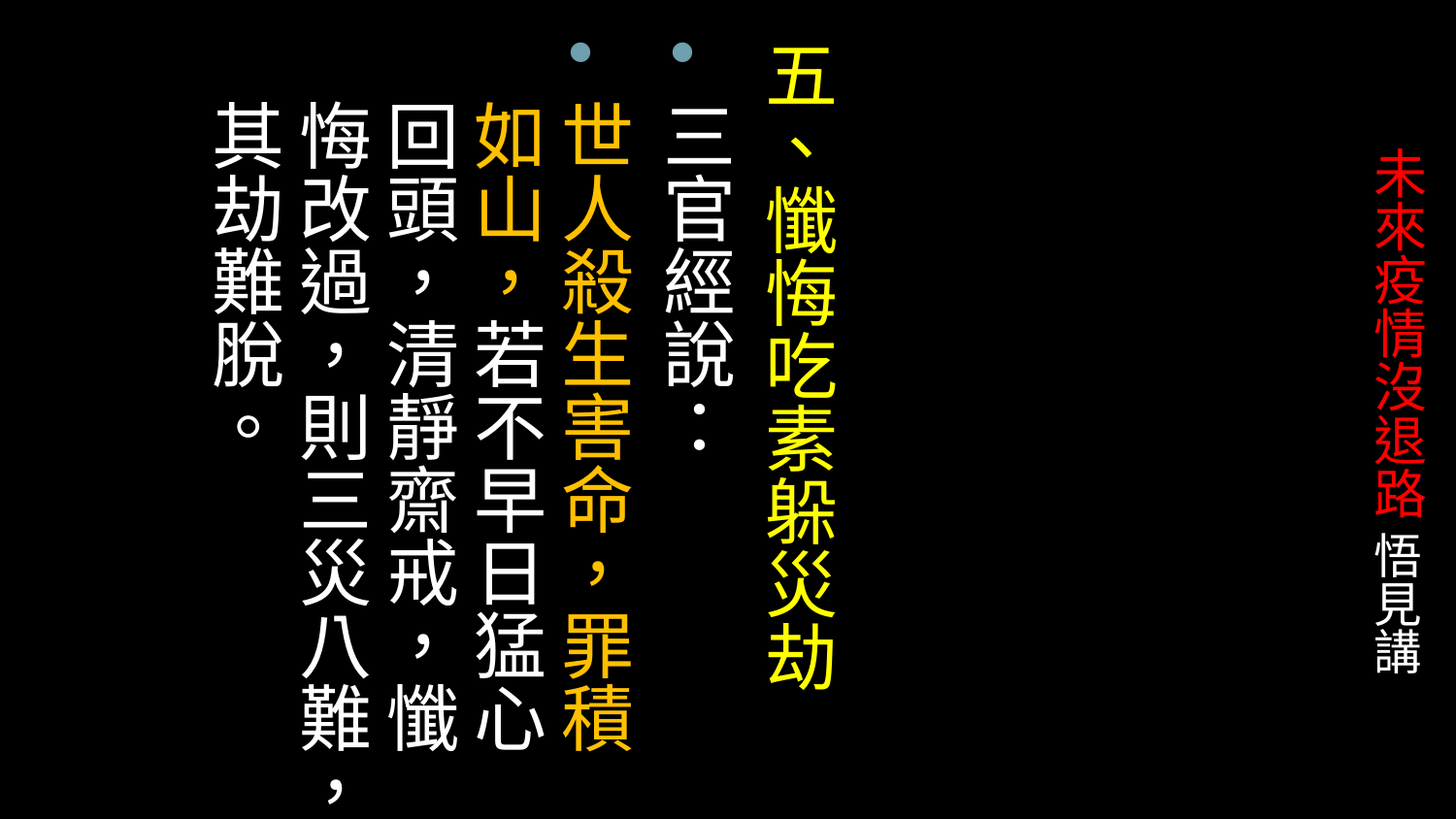

五、懺悔吃素躲災劫
三官經說：
世人殺生害命，罪積如山，若不早日猛心回頭，清靜齋戒，懺悔改過，則三災八難，其劫難脫。

# 未來疫情沒退路 悟見講